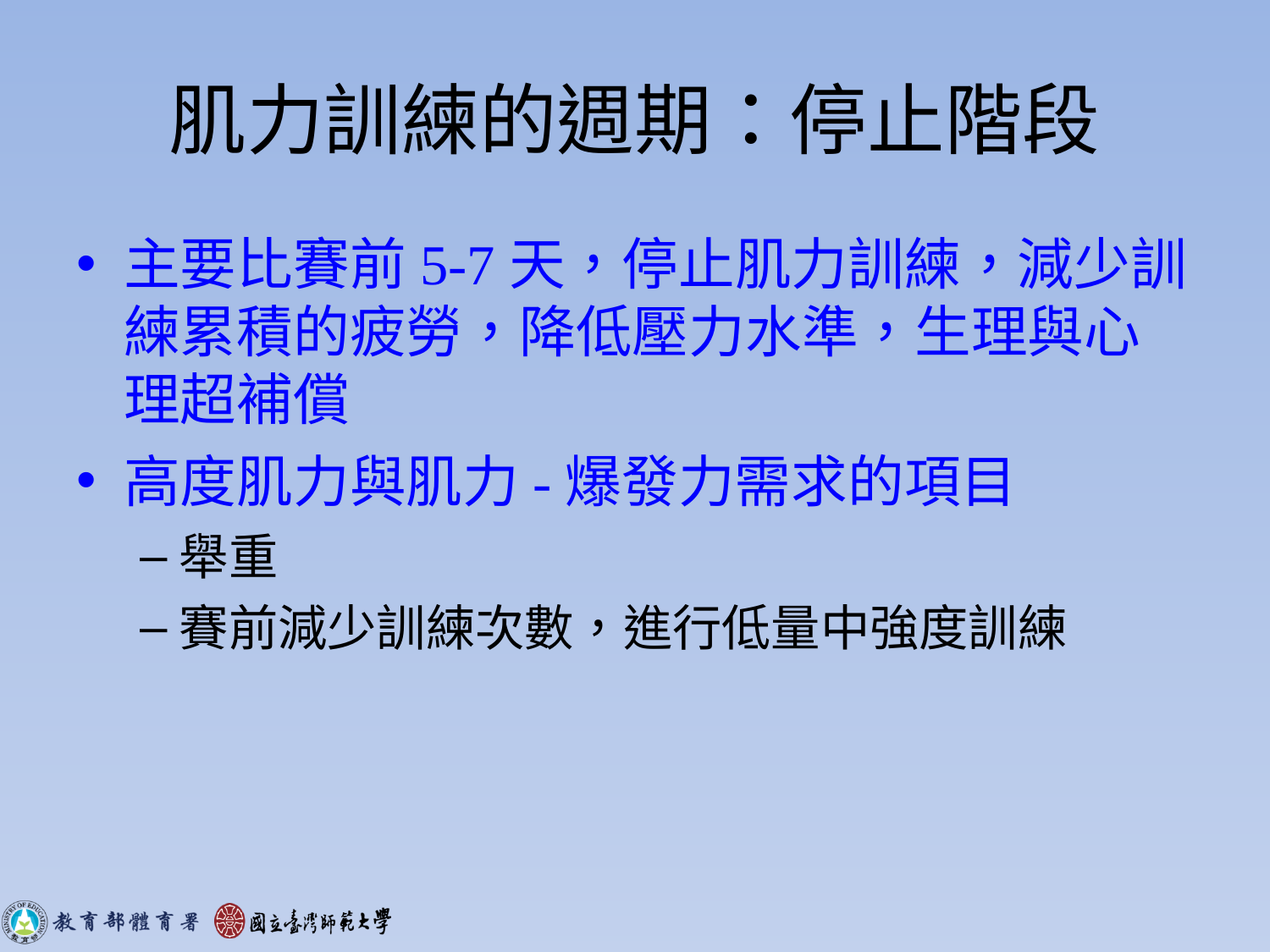

# 肌力訓練的週期：停止階段
主要比賽前5-7天，停止肌力訓練，減少訓練累積的疲勞，降低壓力水準，生理與心理超補償
高度肌力與肌力-爆發力需求的項目
舉重
賽前減少訓練次數，進行低量中強度訓練